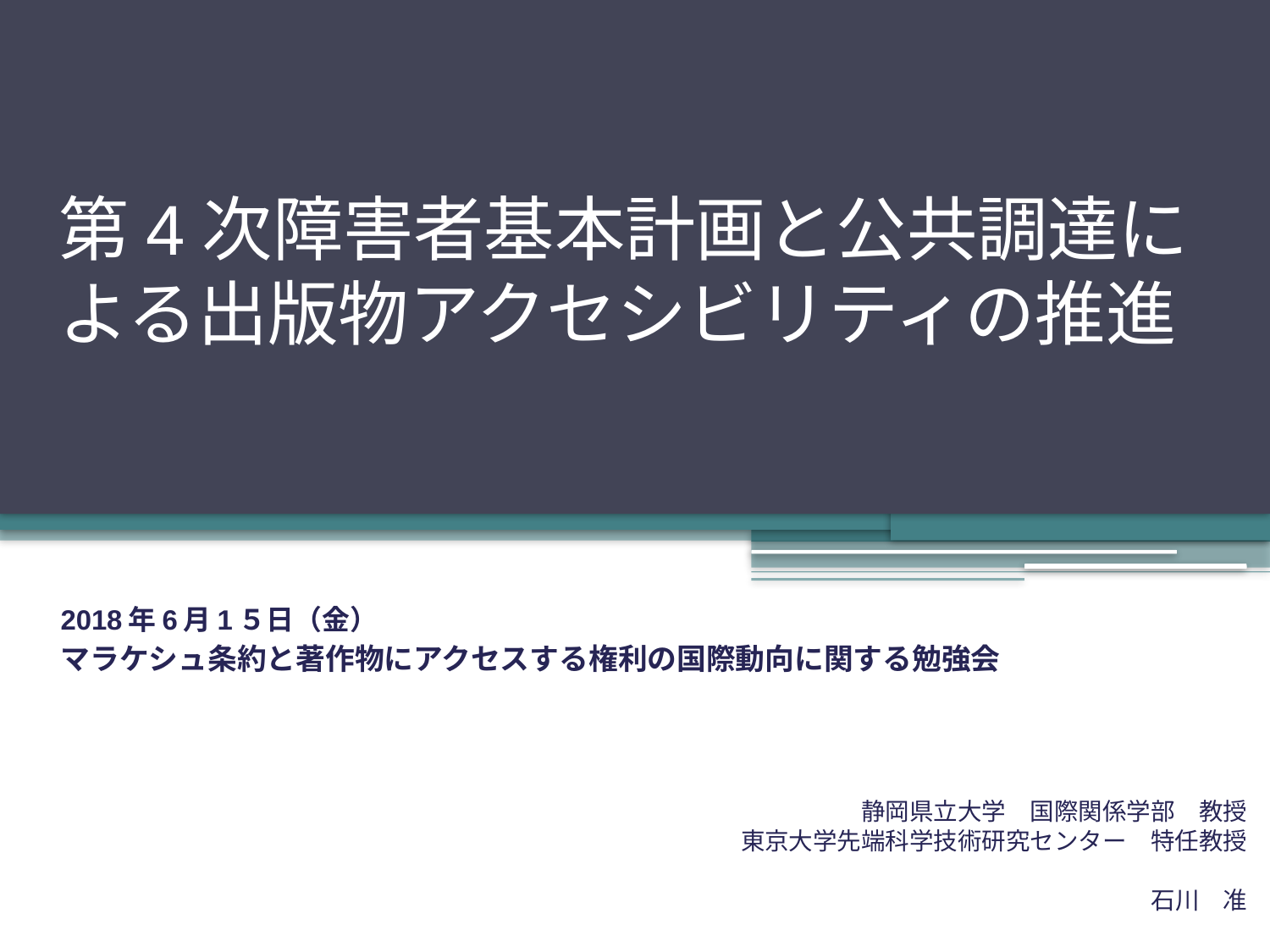

# 第4次障害者基本計画と公共調達による出版物アクセシビリティの推進

2018年6月1５日（金）
マラケシュ条約と著作物にアクセスする権利の国際動向に関する勉強会

静岡県立大学　国際関係学部　教授
東京大学先端科学技術研究センター　特任教授

石川　准